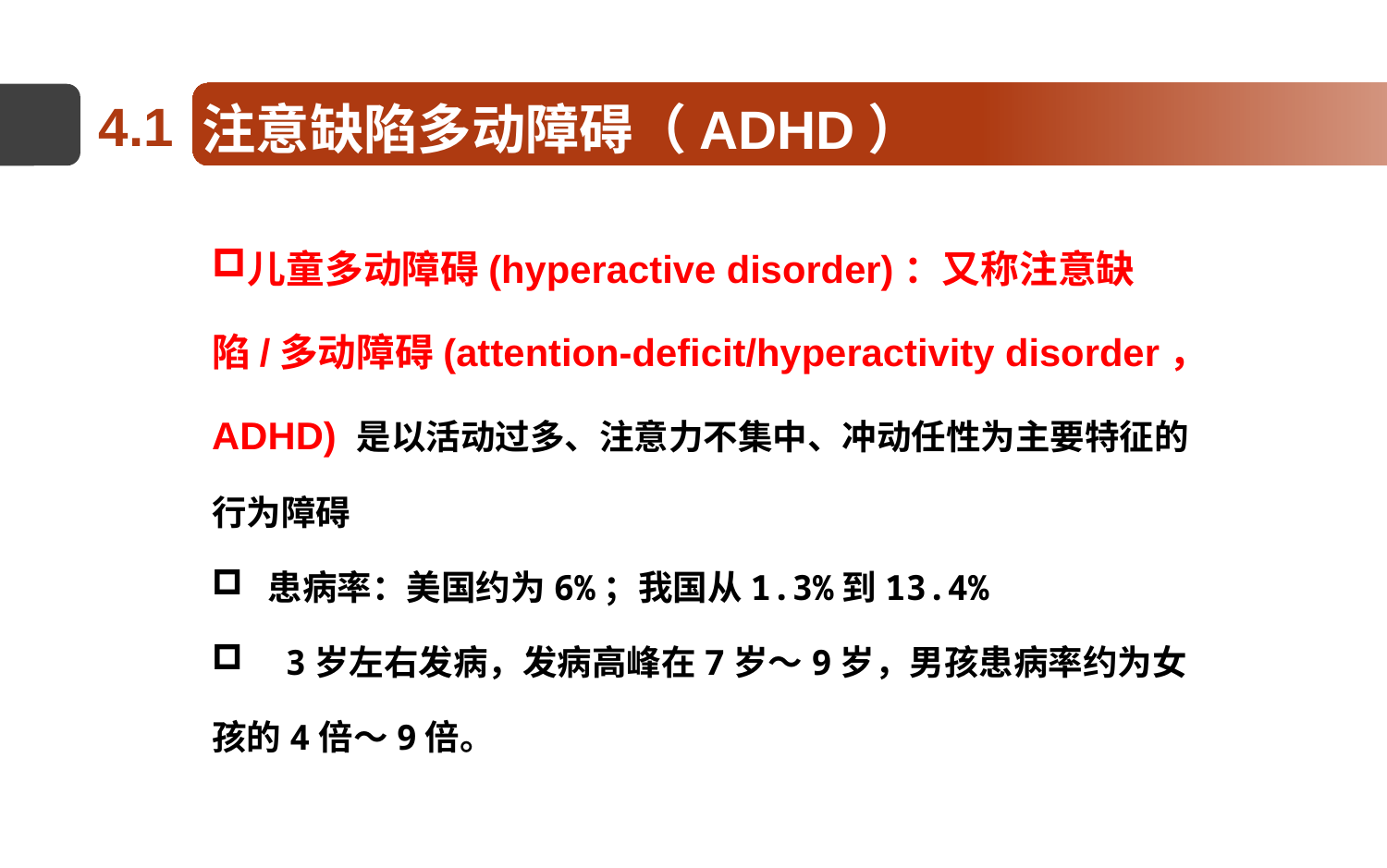

4.1
注意缺陷多动障碍（ADHD）
儿童多动障碍(hyperactive disorder)：又称注意缺陷/多动障碍(attention-deficit/hyperactivity disorder，ADHD) 是以活动过多、注意力不集中、冲动任性为主要特征的行为障碍
  患病率：美国约为6%；我国从1.3%到13.4%
  3岁左右发病，发病高峰在7岁～9岁，男孩患病率约为女孩的4倍～9倍。